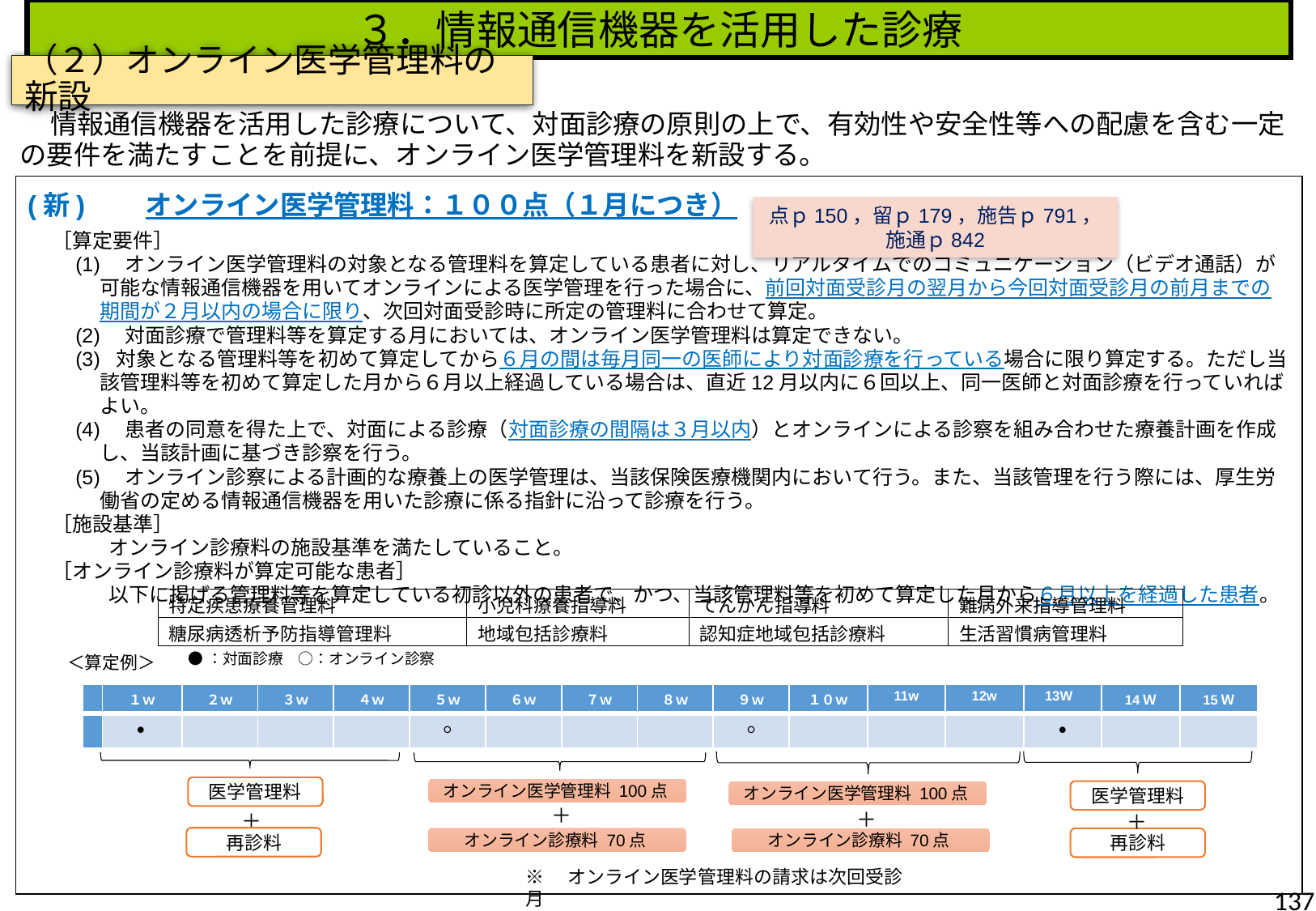

３．情報通信機器を活用した診療
（２）オンライン医学管理料の新設
　情報通信機器を活用した診療について、対面診療の原則の上で、有効性や安全性等への配慮を含む一定の要件を満たすことを前提に、オンライン医学管理料を新設する。

(新)　　オンライン医学管理料：１００点（１月につき）

　 ［算定要件］
(1)　オンライン医学管理料の対象となる管理料を算定している患者に対し、リアルタイムでのコミュニケーション（ビデオ通話）が可能な情報通信機器を用いてオンラインによる医学管理を行った場合に、前回対面受診月の翌月から今回対面受診月の前月までの期間が２月以内の場合に限り、次回対面受診時に所定の管理料に合わせて算定。
(2)　対面診療で管理料等を算定する月においては、オンライン医学管理料は算定できない。
(3)  対象となる管理料等を初めて算定してから６月の間は毎月同一の医師により対面診療を行っている場合に限り算定する。ただし当該管理料等を初めて算定した月から６月以上経過している場合は、直近12月以内に６回以上、同一医師と対面診療を行っていればよい。
(4)　患者の同意を得た上で、対面による診療（対面診療の間隔は３月以内）とオンラインによる診察を組み合わせた療養計画を作成し、当該計画に基づき診察を行う。
(5)　オンライン診察による計画的な療養上の医学管理は、当該保険医療機関内において行う。また、当該管理を行う際には、厚生労働省の定める情報通信機器を用いた診療に係る指針に沿って診療を行う。
　 ［施設基準］
　　　　オンライン診療料の施設基準を満たしていること。
　 ［オンライン診療料が算定可能な患者］
　　　　以下に掲げる管理料等を算定している初診以外の患者で、かつ、当該管理料等を初めて算定した月から６月以上を経過した患者。

点ｐ150，留ｐ179，施告ｐ791，施通ｐ842
| 特定疾患療養管理料 | 小児科療養指導料 | てんかん指導料 | 難病外来指導管理料 |
| --- | --- | --- | --- |
| 糖尿病透析予防指導管理料 | 地域包括診療料 | 認知症地域包括診療料 | 生活習慣病管理料 |

●：対面診療　○：オンライン診察
＜算定例＞

|  | １ｗ | ２ｗ | ３ｗ | ４ｗ | ５ｗ | ６ｗ | ７ｗ | ８ｗ | ９ｗ | １０ｗ | 11w | 12w | 13W | 14Ｗ | 15Ｗ |
| --- | --- | --- | --- | --- | --- | --- | --- | --- | --- | --- | --- | --- | --- | --- | --- |
|  | ● |  |  |  | ○ |  |  |  | ○ |  |  |  | ● |  |  |
医学管理料
オンライン医学管理料 100点
医学管理料
オンライン医学管理料 100点
＋
＋
＋
＋
再診料
オンライン診療料 70点
オンライン診療料 70点
再診料
※　オンライン医学管理料の請求は次回受診月
137